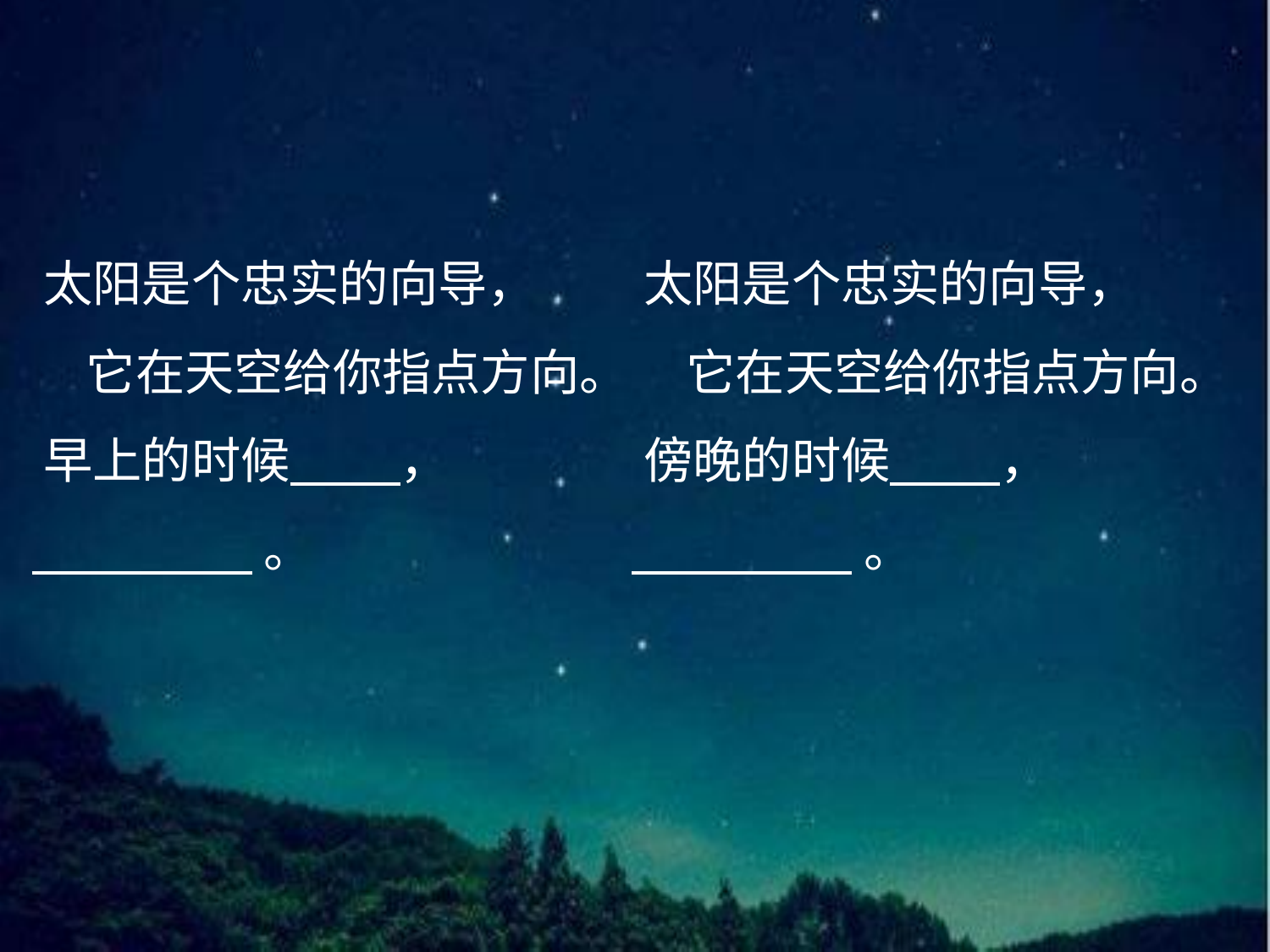

太阳是个忠实的向导，
　　它在天空给你指点方向。
    早上的时候          ，
                        。

    太阳是个忠实的向导，
　　它在天空给你指点方向。
    傍晚的时候          ，
                        。